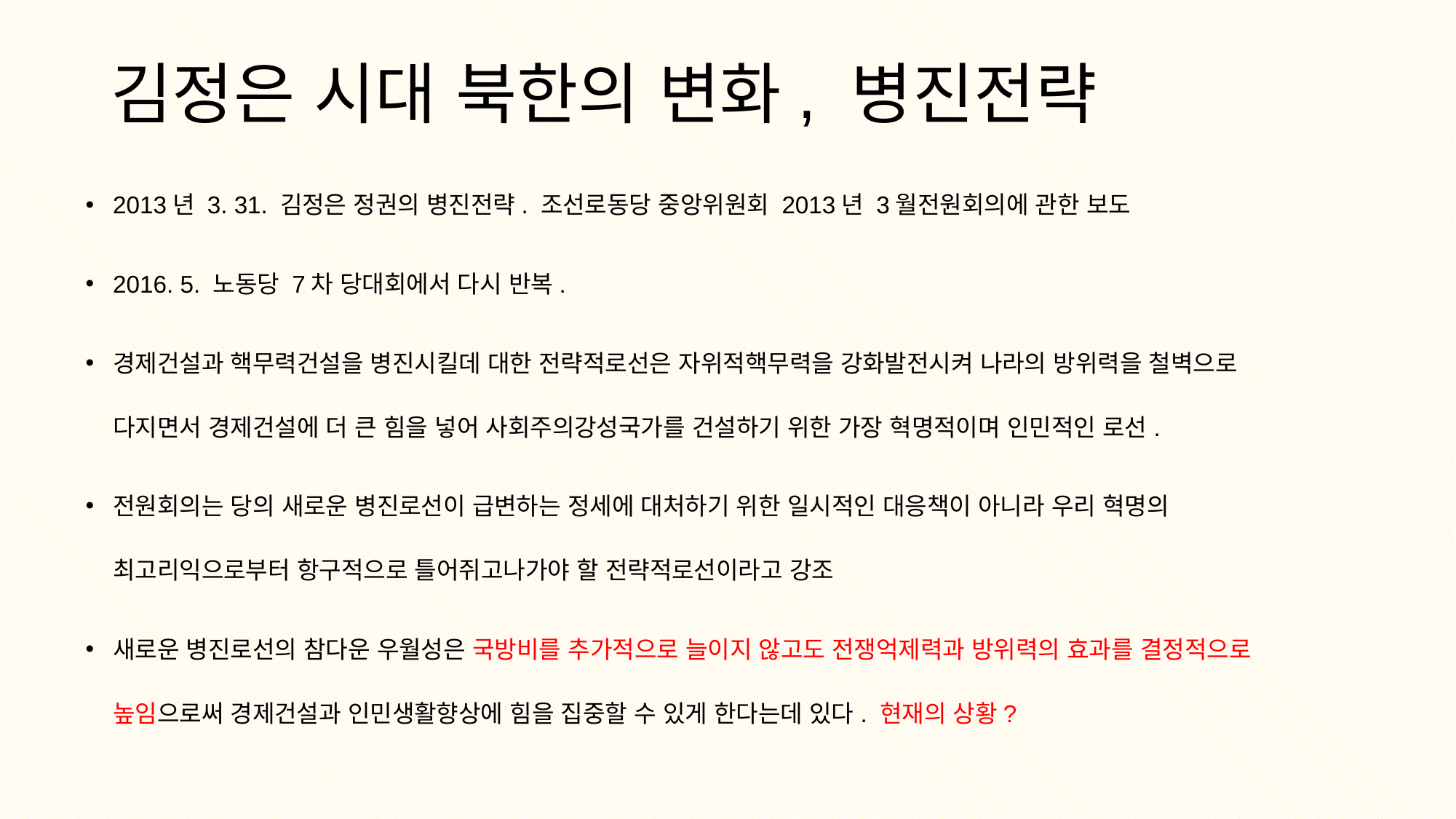

# 김정은 시대 북한의 변화, 병진전략
2013년 3. 31. 김정은 정권의 병진전략. 조선로동당 중앙위원회 2013년 3월전원회의에 관한 보도
2016. 5. 노동당 7차 당대회에서 다시 반복.
경제건설과 핵무력건설을 병진시킬데 대한 전략적로선은 자위적핵무력을 강화발전시켜 나라의 방위력을 철벽으로 다지면서 경제건설에 더 큰 힘을 넣어 사회주의강성국가를 건설하기 위한 가장 혁명적이며 인민적인 로선.
전원회의는 당의 새로운 병진로선이 급변하는 정세에 대처하기 위한 일시적인 대응책이 아니라 우리 혁명의 최고리익으로부터 항구적으로 틀어쥐고나가야 할 전략적로선이라고 강조
새로운 병진로선의 참다운 우월성은 국방비를 추가적으로 늘이지 않고도 전쟁억제력과 방위력의 효과를 결정적으로 높임으로써 경제건설과 인민생활향상에 힘을 집중할 수 있게 한다는데 있다. 현재의 상황?